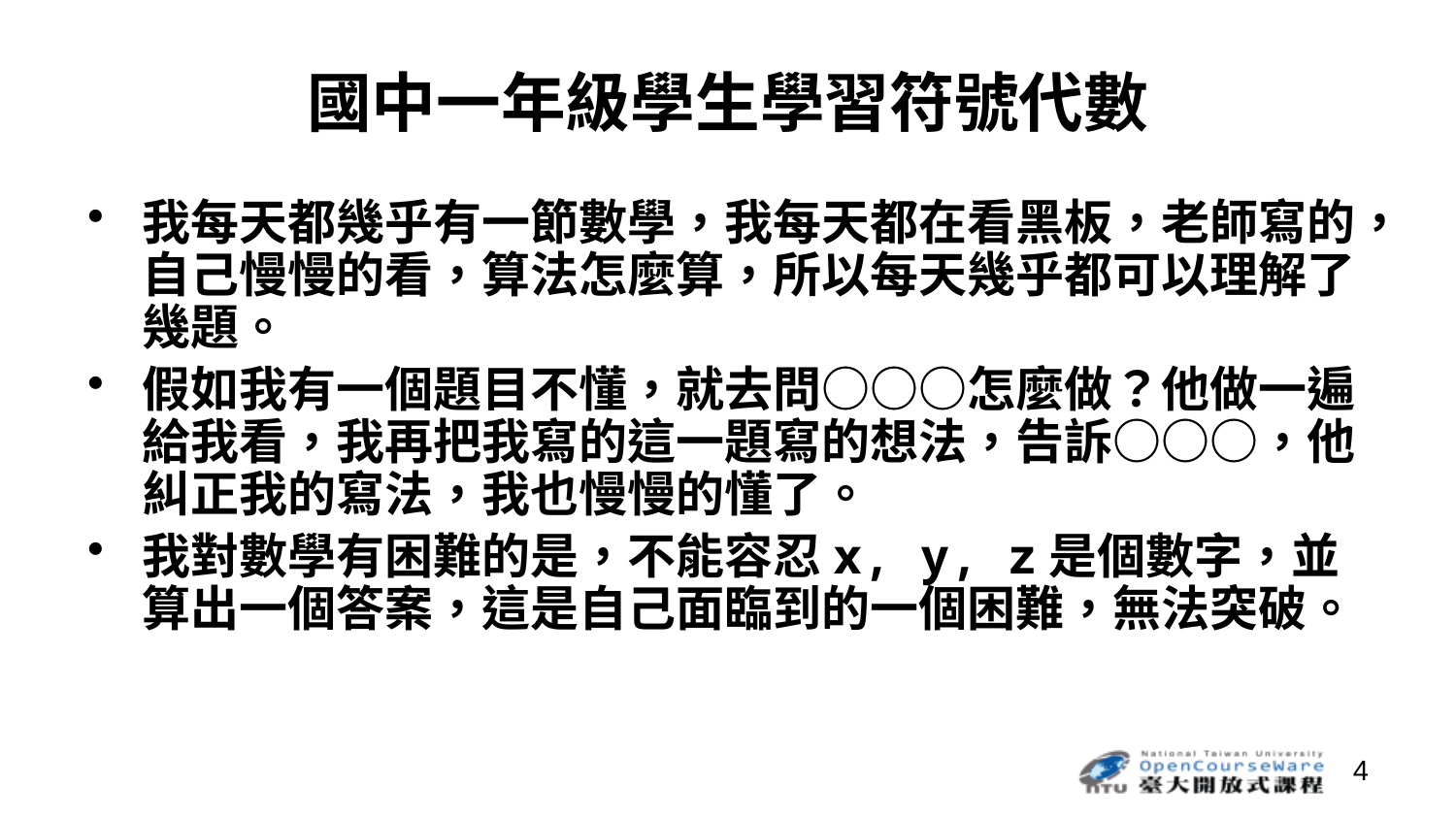

# 國中一年級學生學習符號代數
我每天都幾乎有一節數學，我每天都在看黑板，老師寫的，自己慢慢的看，算法怎麼算，所以每天幾乎都可以理解了幾題。
假如我有一個題目不懂，就去問○○○怎麼做？他做一遍給我看，我再把我寫的這一題寫的想法，告訴○○○，他糾正我的寫法，我也慢慢的懂了。
我對數學有困難的是，不能容忍x, y, z是個數字，並算出一個答案，這是自己面臨到的一個困難，無法突破。

4